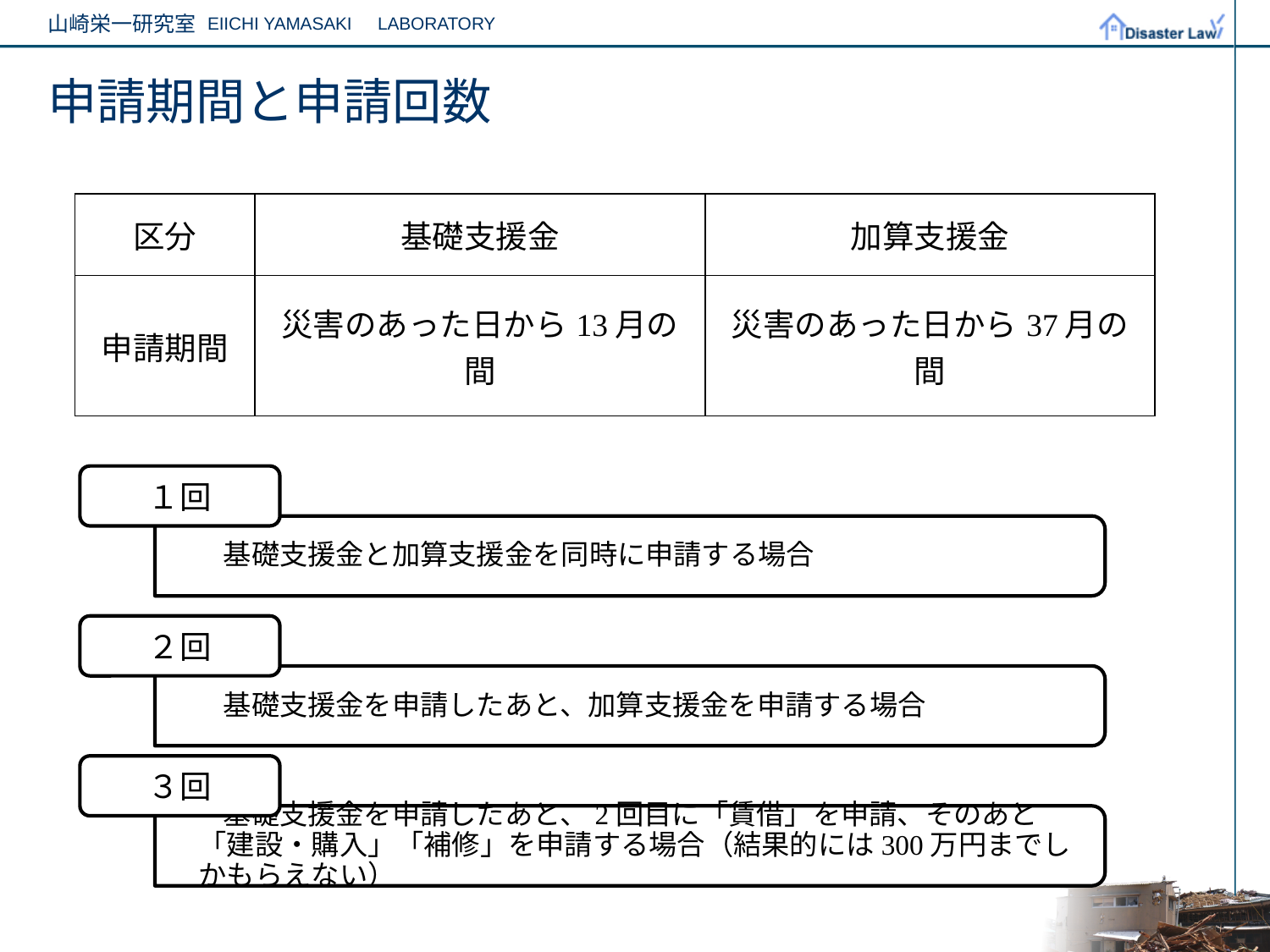

# 申請期間と申請回数
| 区分 | 基礎支援金 | 加算支援金 |
| --- | --- | --- |
| 申請期間 | 災害のあった日から13月の間 | 災害のあった日から37月の間 |
１回

　　基礎支援金と加算支援金を同時に申請する場合
２回

　　基礎支援金を申請したあと、加算支援金を申請する場合
３回

　　基礎支援金を申請したあと、2回目に「賃借」を申請、そのあと「建設・購入」「補修」を申請する場合（結果的には300万円までしかもらえない）